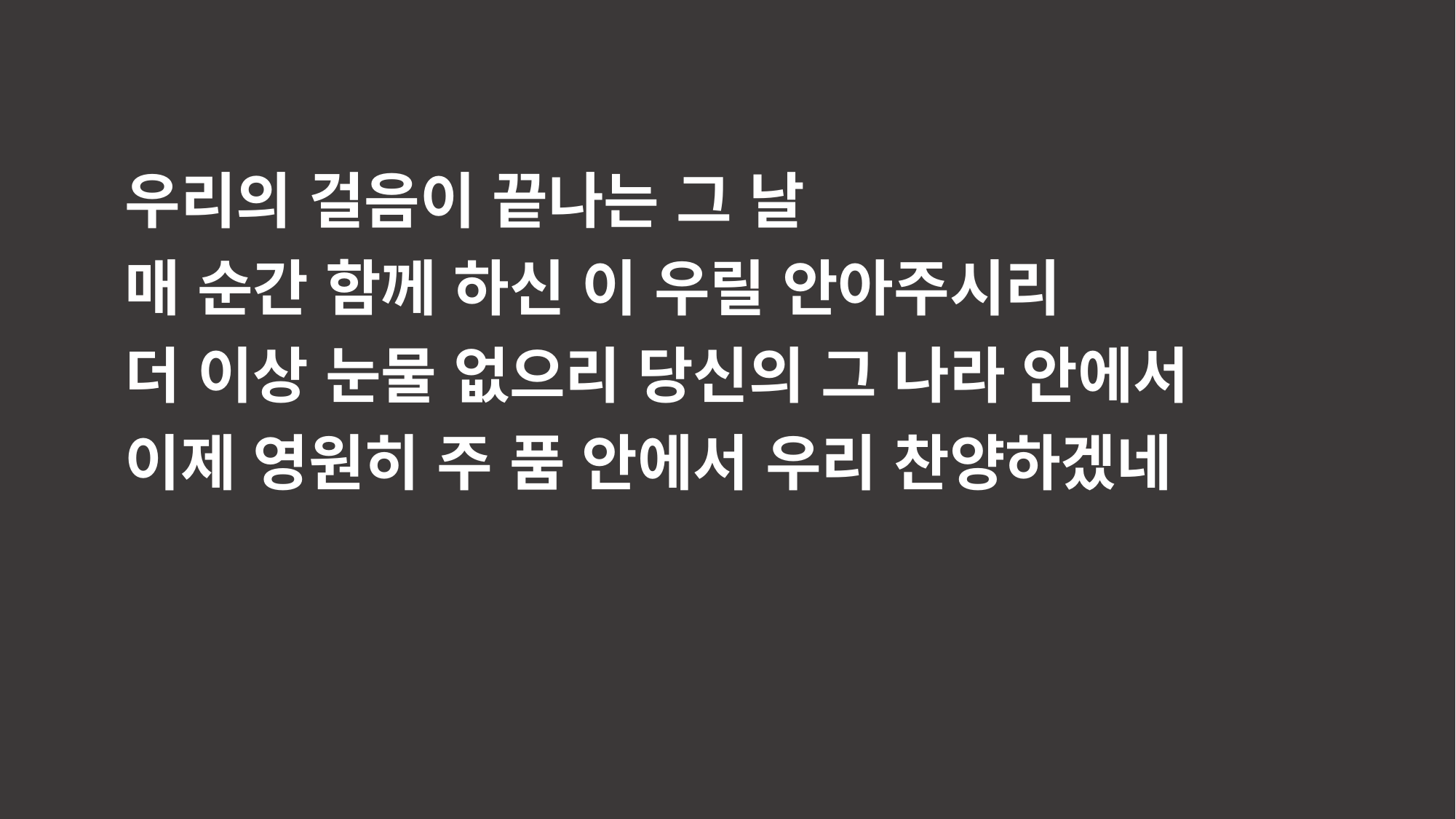

우리의 걸음이 끝나는 그 날
매 순간 함께 하신 이 우릴 안아주시리
더 이상 눈물 없으리 당신의 그 나라 안에서
이제 영원히 주 품 안에서 우리 찬양하겠네